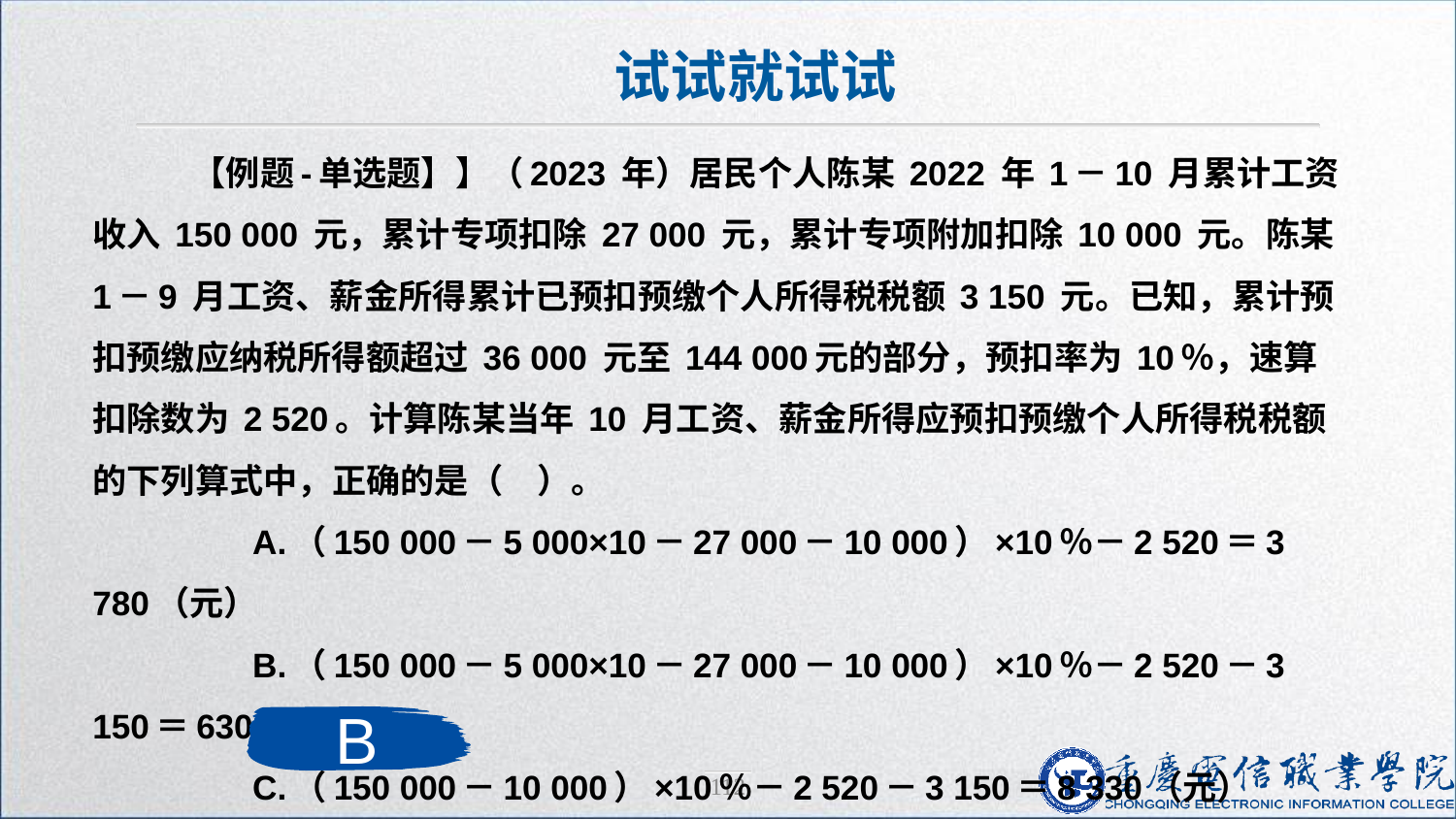

试试就试试
 【例题-单选题】】（2023 年）居民个人陈某 2022 年 1－10 月累计工资收入 150 000 元，累计专项扣除 27 000 元，累计专项附加扣除 10 000 元。陈某 1－9 月工资、薪金所得累计已预扣预缴个人所得税税额 3 150 元。已知，累计预扣预缴应纳税所得额超过 36 000 元至 144 000元的部分，预扣率为 10％，速算扣除数为 2 520。计算陈某当年 10 月工资、薪金所得应预扣预缴个人所得税税额的下列算式中，正确的是（　）。
　　A.（150 000－5 000×10－27 000－10 000）×10％－2 520＝3 780（元）
　　B.（150 000－5 000×10－27 000－10 000）×10％－2 520－3 150＝630（元）
　　C.（150 000－10 000）×10％－2 520－3 150＝8 330（元）
　　D.0

B
112